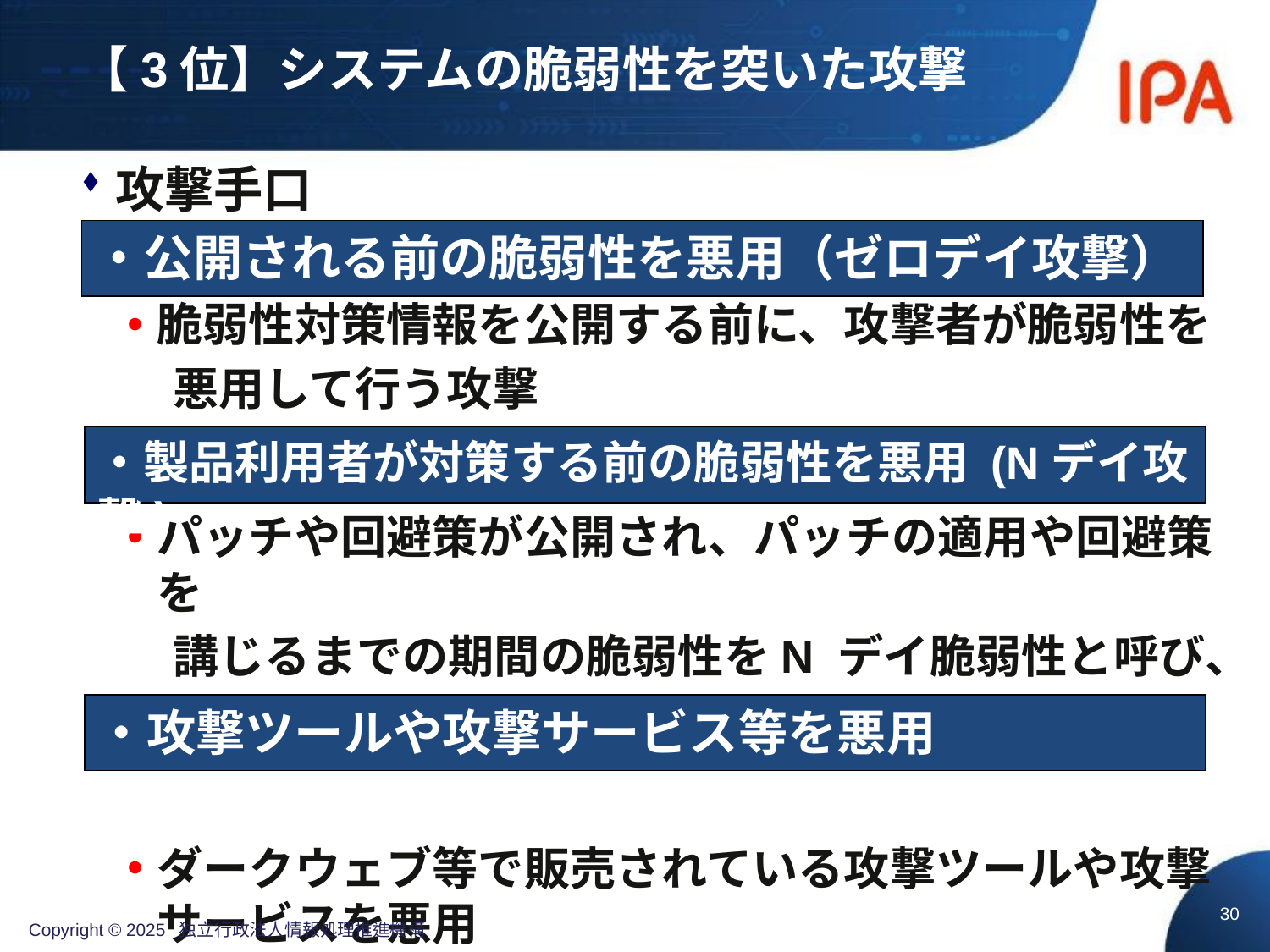

# 【3位】システムの脆弱性を突いた攻撃
攻撃手口

脆弱性対策情報を公開する前に、攻撃者が脆弱性を
　悪用して行う攻撃

パッチや回避策が公開され、パッチの適用や回避策を
　講じるまでの期間の脆弱性をN デイ脆弱性と呼び、
　未対策期間に攻撃

ダークウェブ等で販売されている攻撃ツールや攻撃サービスを悪用
・公開される前の脆弱性を悪用（ゼロデイ攻撃）
・製品利用者が対策する前の脆弱性を悪用 (Nデイ攻撃)
・攻撃ツールや攻撃サービス等を悪用
30
Copyright © 2025  独立行政法人情報処理推進機構